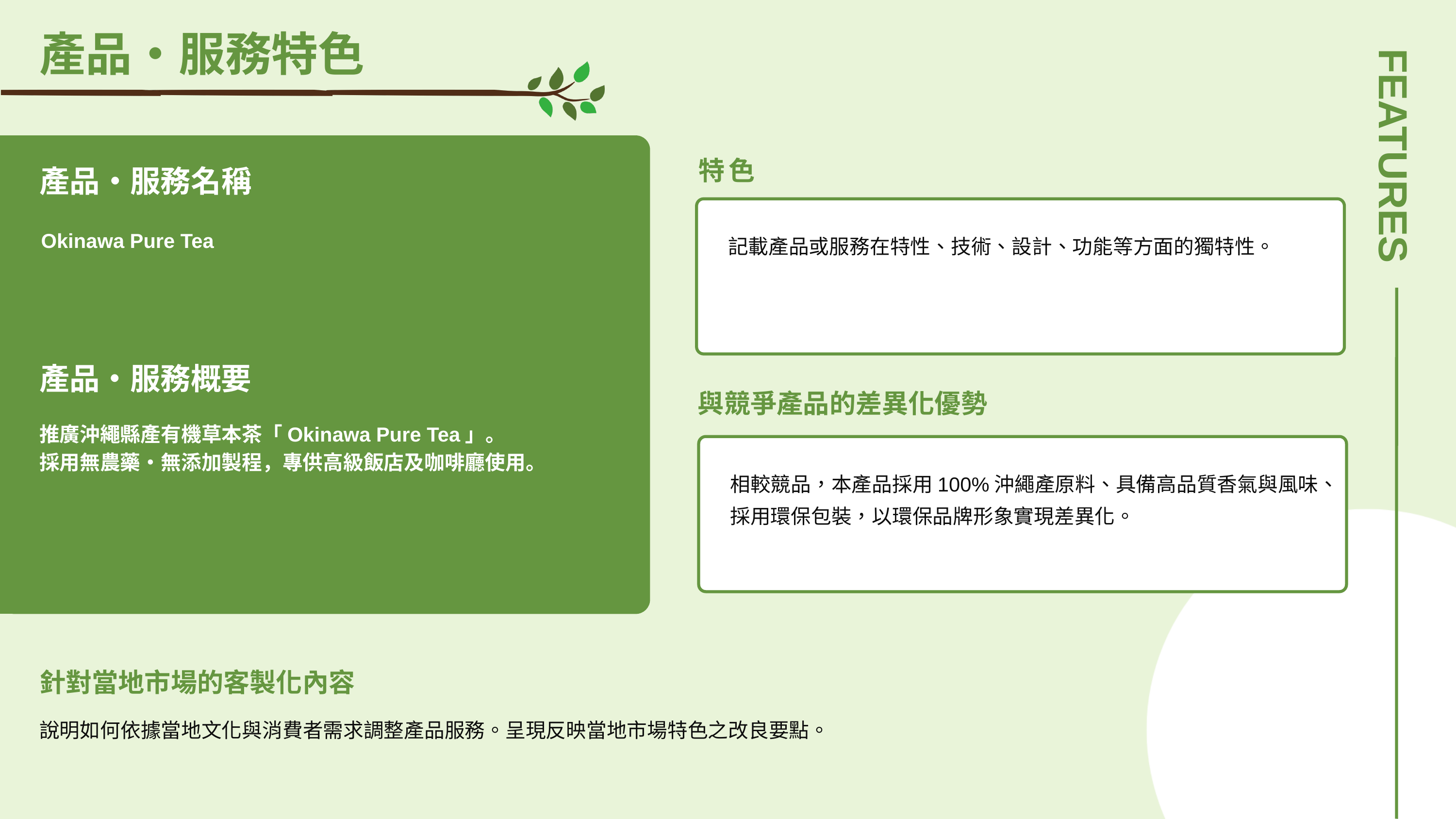

產品・服務特色

特色
產品・服務名稱

記載產品或服務在特性、技術、設計、功能等方面的獨特性。
FEATURES
Okinawa Pure Tea

產品・服務概要
與競爭產品的差異化優勢
推廣沖繩縣產有機草本茶「Okinawa Pure Tea」。
採用無農藥・無添加製程，專供高級飯店及咖啡廳使用。

相較競品，本產品採用100%沖繩產原料、具備高品質香氣與風味、採用環保包裝，以環保品牌形象實現差異化。
針對當地市場的客製化內容
說明如何依據當地文化與消費者需求調整產品服務。呈現反映當地市場特色之改良要點。